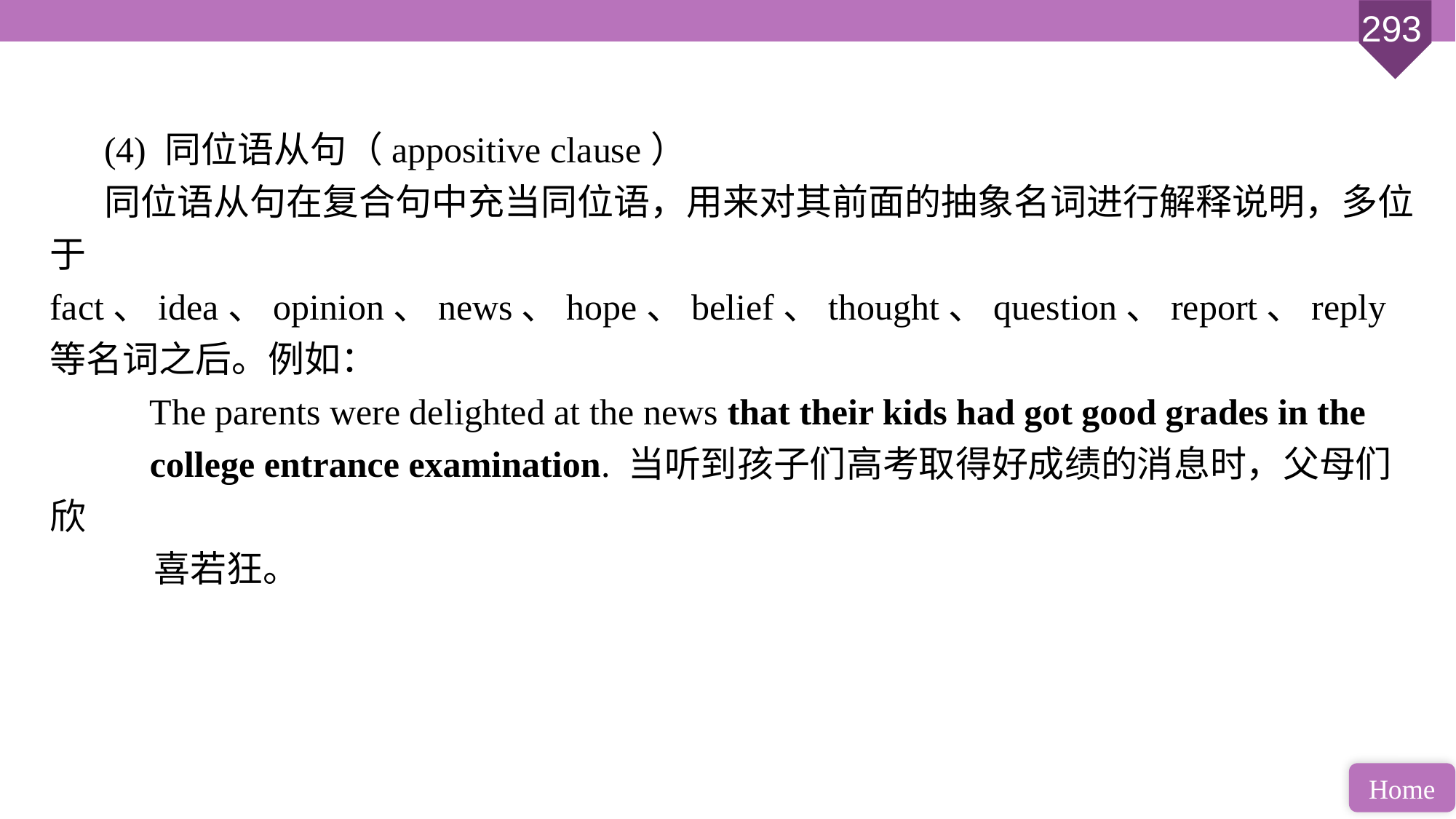

(4) 同位语从句（appositive clause）
同位语从句在复合句中充当同位语，用来对其前面的抽象名词进行解释说明，多位于fact、idea、opinion、news、hope、belief、thought、question、report、reply等名词之后。例如：
     The parents were delighted at the news that their kids had got good grades in the
     college entrance examination. 当听到孩子们高考取得好成绩的消息时，父母们欣
     喜若狂。